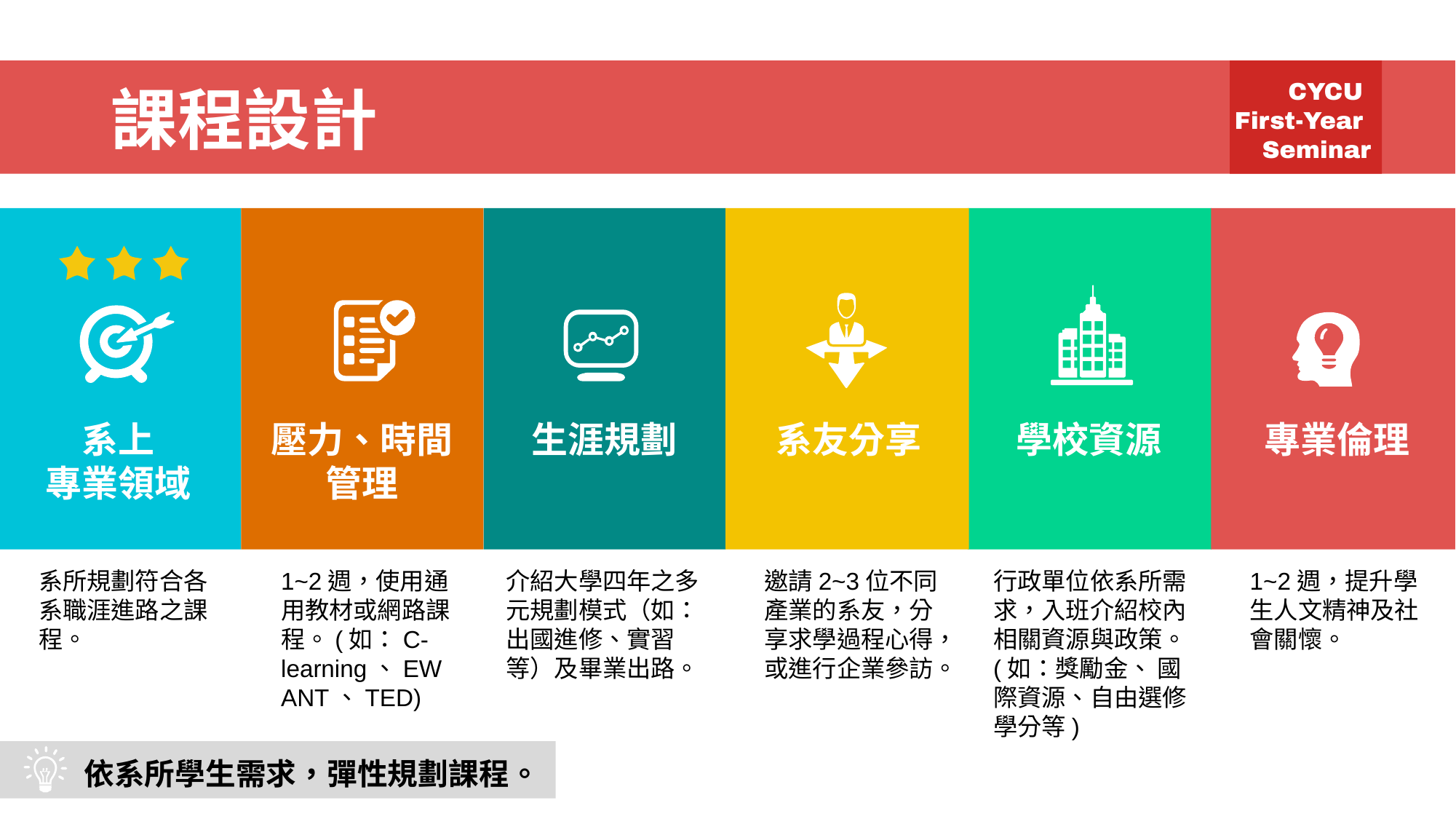

# 課程設計

CYCU
First-Year
Seminar

系上
專業領域
壓力、時間管理
生涯規劃
系友分享
學校資源
專業倫理
系所規劃符合各系職涯進路之課程。
1~2週，使用通用教材或網路課程。(如：C-learning、EWANT、TED)
介紹大學四年之多元規劃模式（如：出國進修、實習等）及畢業出路。
邀請2~3位不同產業的系友，分享求學過程心得，或進行企業參訪。
行政單位依系所需求，入班介紹校內相關資源與政策。(如：獎勵金、 國際資源、自由選修學分等)
1~2週，提升學生人文精神及社會關懷。

依系所學生需求，彈性規劃課程。
校內MOOCs：
職場溝通軟功夫
職場情緒軟功夫

校外平台：
E-Want：
大學生的必修學分-情感教育
翻轉學習力：省力讀書有門道
幸福入門－正向心理學

TED：
你並非受情緒所擺佈──是你的大腦創造了你的情緒
生命中的難關如何造就我們
從「後悔」學習如何過美好的生活
懷抱熱情。懷抱勇氣。竭盡所能。

校內/外
資源
系所
專業

通識
素養
自主
學習
課程設計：
各系可自行規劃與專業領域結合。
課程包含學習策略、壓力管理、時間管理、筆記方法、專業倫理等通識素養，及校內學習資源、生涯規劃(含校友分享)等。
可結合學生自主學習(讀書會、線上資源等)